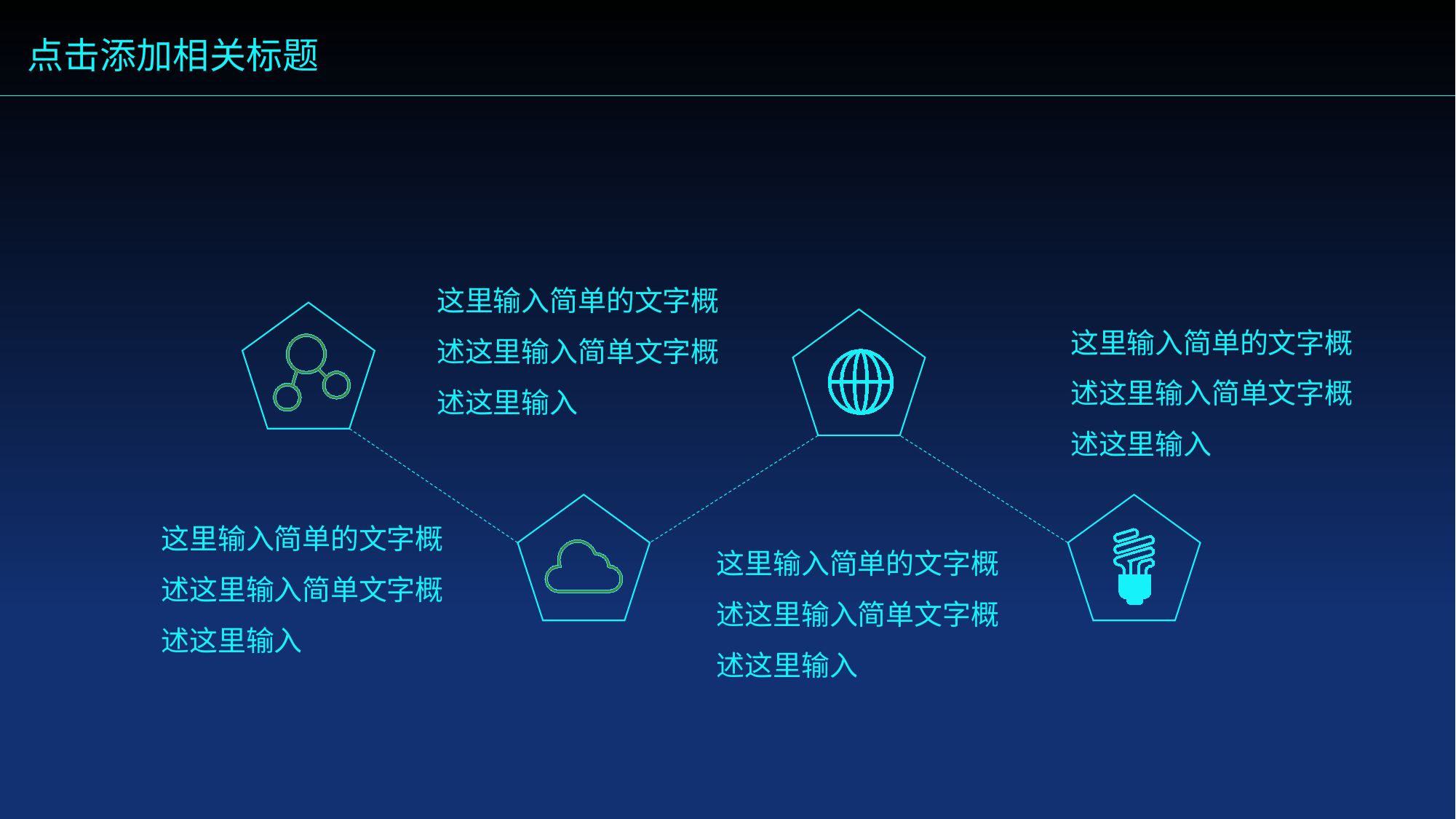

点击添加相关标题
这里输入简单的文字概述这里输入简单文字概述这里输入
这里输入简单的文字概述这里输入简单文字概述这里输入

这里输入简单的文字概述这里输入简单文字概述这里输入
这里输入简单的文字概述这里输入简单文字概述这里输入